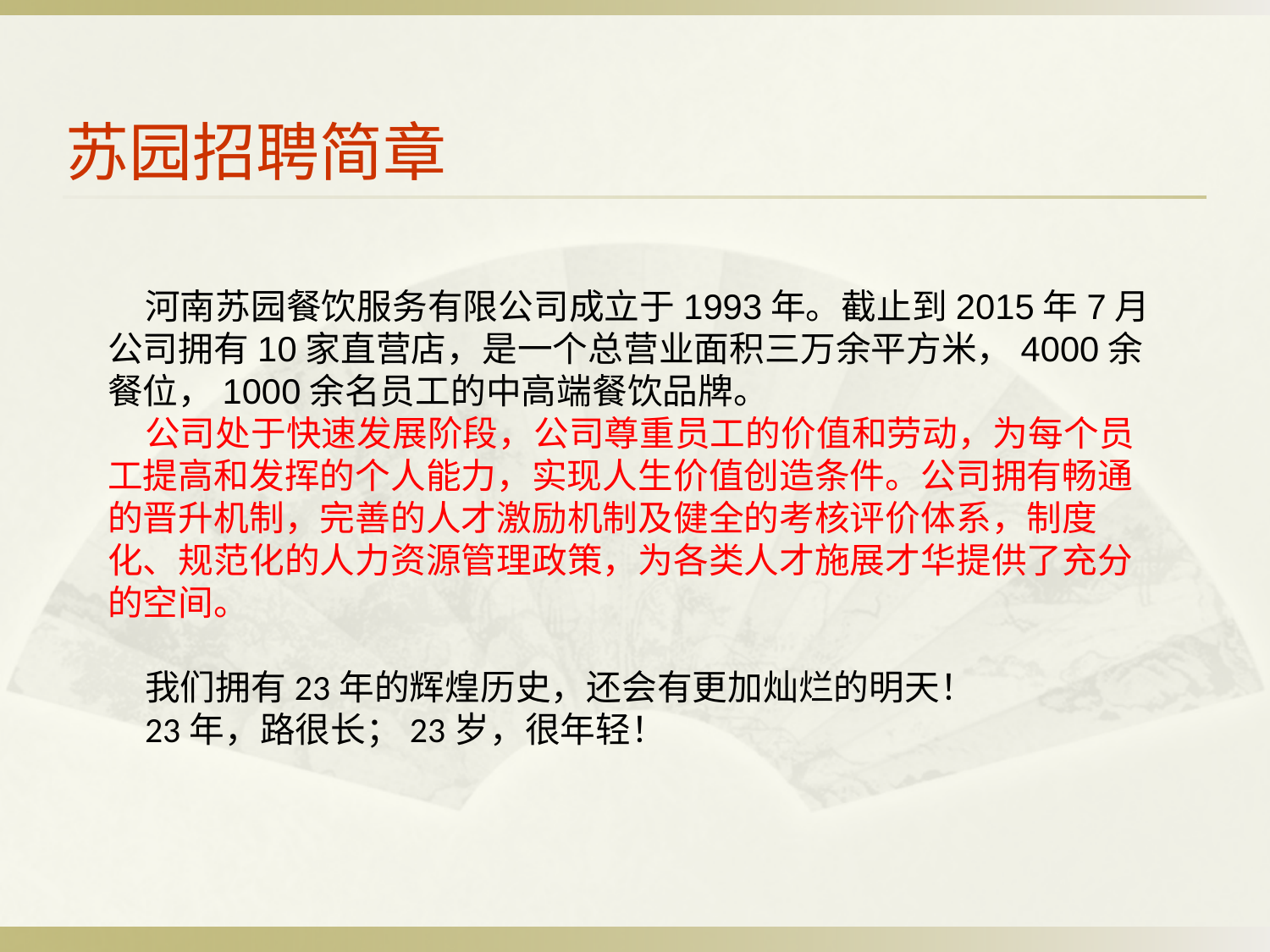

苏园招聘简章

河南苏园餐饮服务有限公司成立于1993年。截止到2015年7月公司拥有10家直营店，是一个总营业面积三万余平方米，4000余餐位，1000余名员工的中高端餐饮品牌。
公司处于快速发展阶段，公司尊重员工的价值和劳动，为每个员工提高和发挥的个人能力，实现人生价值创造条件。公司拥有畅通的晋升机制，完善的人才激励机制及健全的考核评价体系，制度化、规范化的人力资源管理政策，为各类人才施展才华提供了充分的空间。

我们拥有23年的辉煌历史，还会有更加灿烂的明天！
23年，路很长；23岁，很年轻！